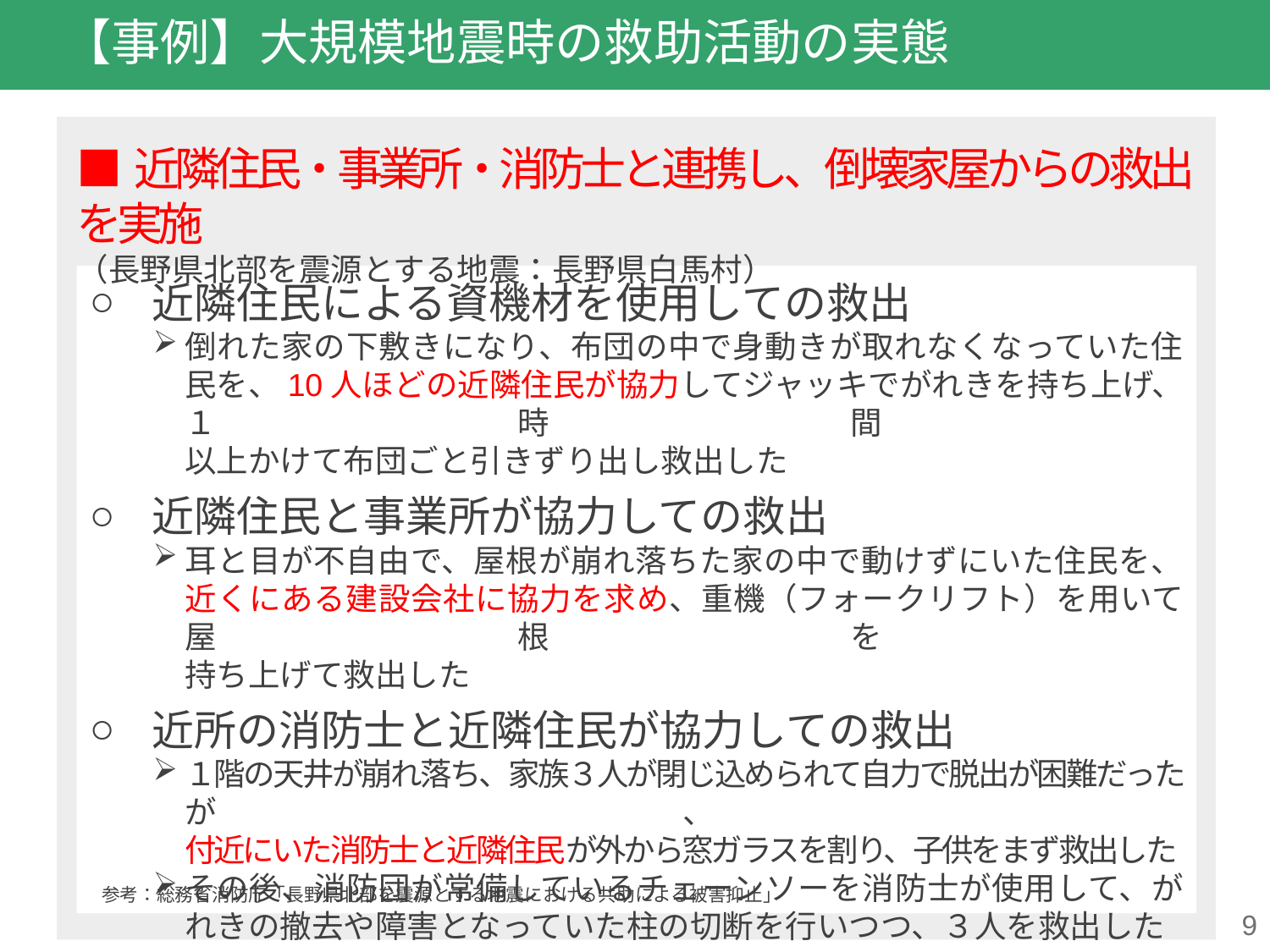

# 【事例】大規模地震時の救助活動の実態
■近隣住民・事業所・消防士と連携し、倒壊家屋からの救出を実施
（長野県北部を震源とする地震：長野県白馬村）
近隣住民による資機材を使用しての救出
倒れた家の下敷きになり、布団の中で身動きが取れなくなっていた住民を、10人ほどの近隣住民が協力してジャッキでがれきを持ち上げ、１時間
以上かけて布団ごと引きずり出し救出した
近隣住民と事業所が協力しての救出
耳と目が不自由で、屋根が崩れ落ちた家の中で動けずにいた住民を、
近くにある建設会社に協力を求め、重機（フォークリフト）を用いて屋根を
持ち上げて救出した
近所の消防士と近隣住民が協力しての救出
１階の天井が崩れ落ち、家族３人が閉じ込められて自力で脱出が困難だったが、
付近にいた消防士と近隣住民が外から窓ガラスを割り、子供をまず救出した
その後、消防団が常備しているチェーンソーを消防士が使用して、がれきの撤去や障害となっていた柱の切断を行いつつ、３人を救出した
参考：総務省消防庁「長野県北部を震源とする地震における共助による被害抑止」
9